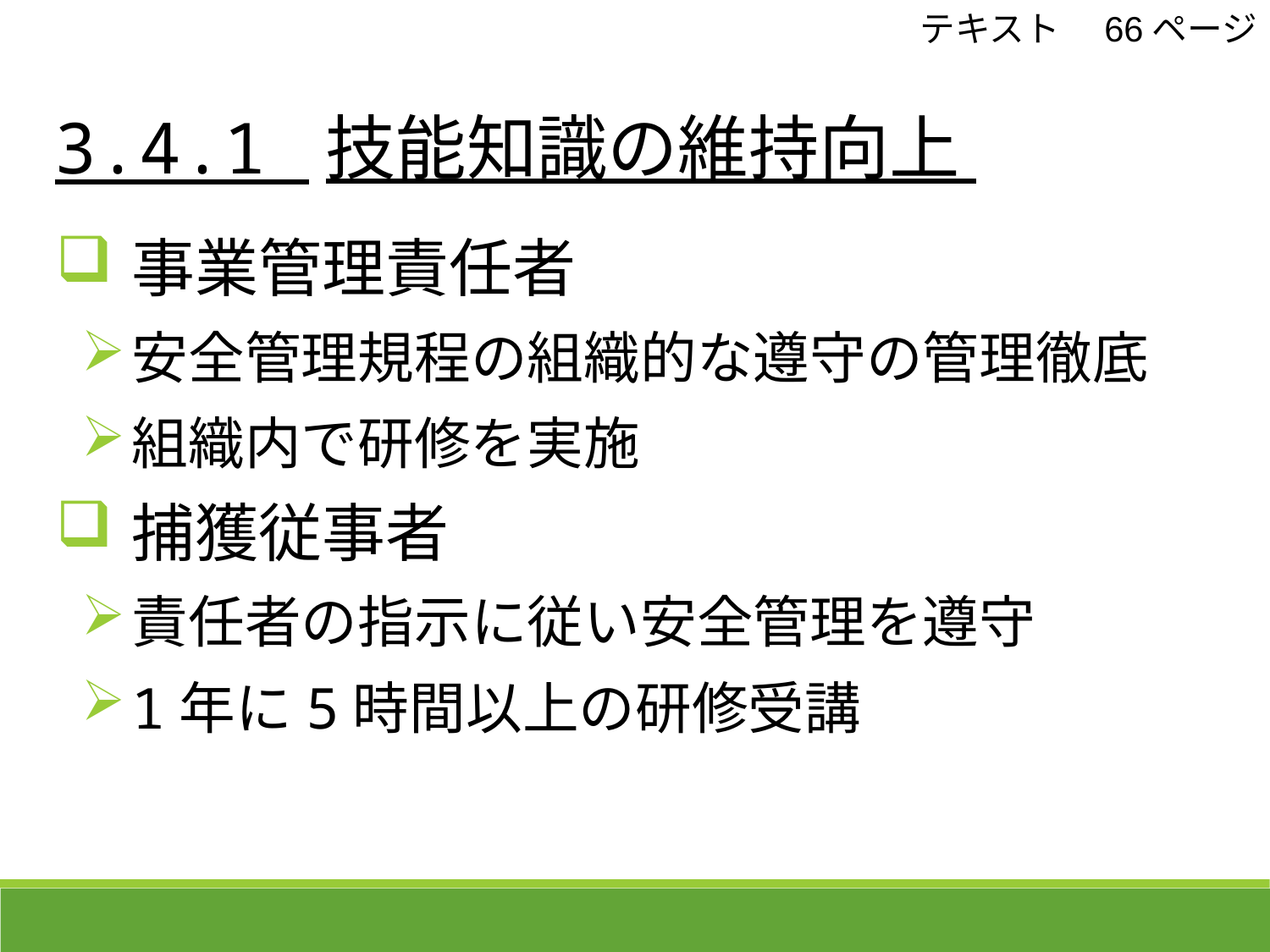

テキスト　66ページ
 3.4.1 技能知識の維持向上
事業管理責任者
安全管理規程の組織的な遵守の管理徹底
組織内で研修を実施
捕獲従事者
責任者の指示に従い安全管理を遵守
1年に5時間以上の研修受講